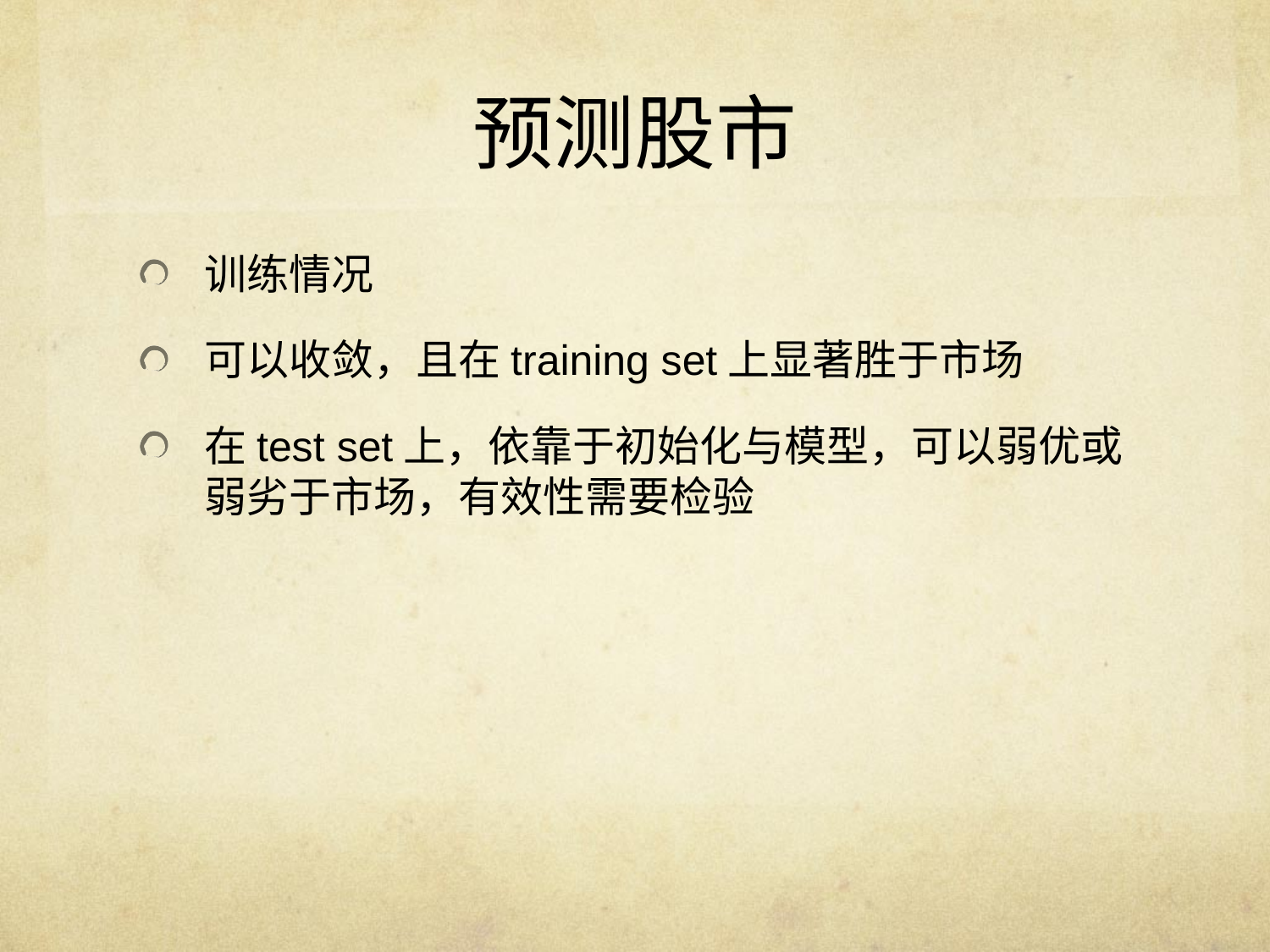

# 预测股市
训练情况
可以收敛，且在training set上显著胜于市场
在test set上，依靠于初始化与模型，可以弱优或弱劣于市场，有效性需要检验